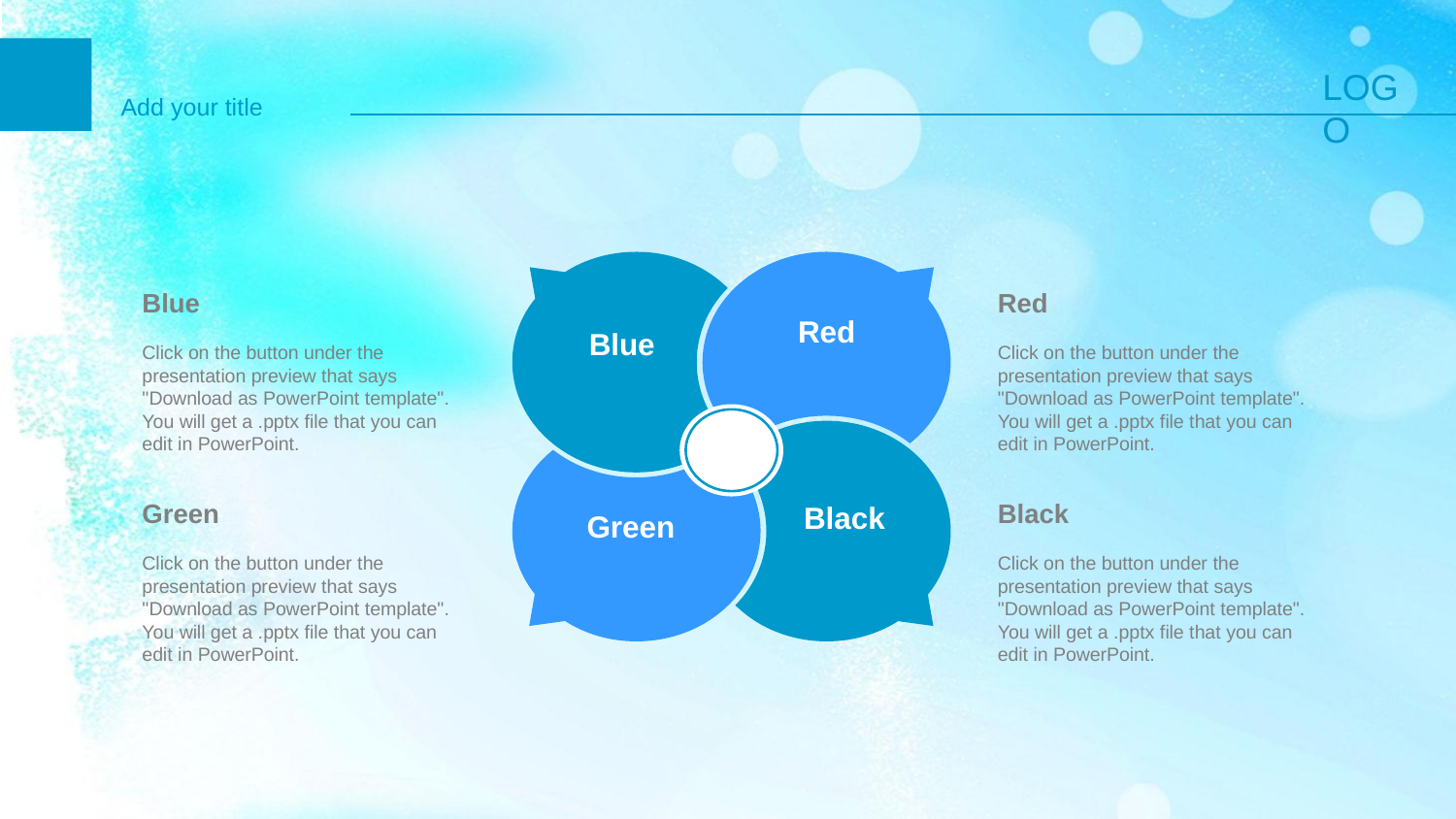

Red
Blue

标题

Black
Green
Blue

Click on the button under the presentation preview that says "Download as PowerPoint template". You will get a .pptx file that you can edit in PowerPoint.
Red

Click on the button under the presentation preview that says "Download as PowerPoint template". You will get a .pptx file that you can edit in PowerPoint.
Green

Click on the button under the presentation preview that says "Download as PowerPoint template". You will get a .pptx file that you can edit in PowerPoint.
Black

Click on the button under the presentation preview that says "Download as PowerPoint template". You will get a .pptx file that you can edit in PowerPoint.